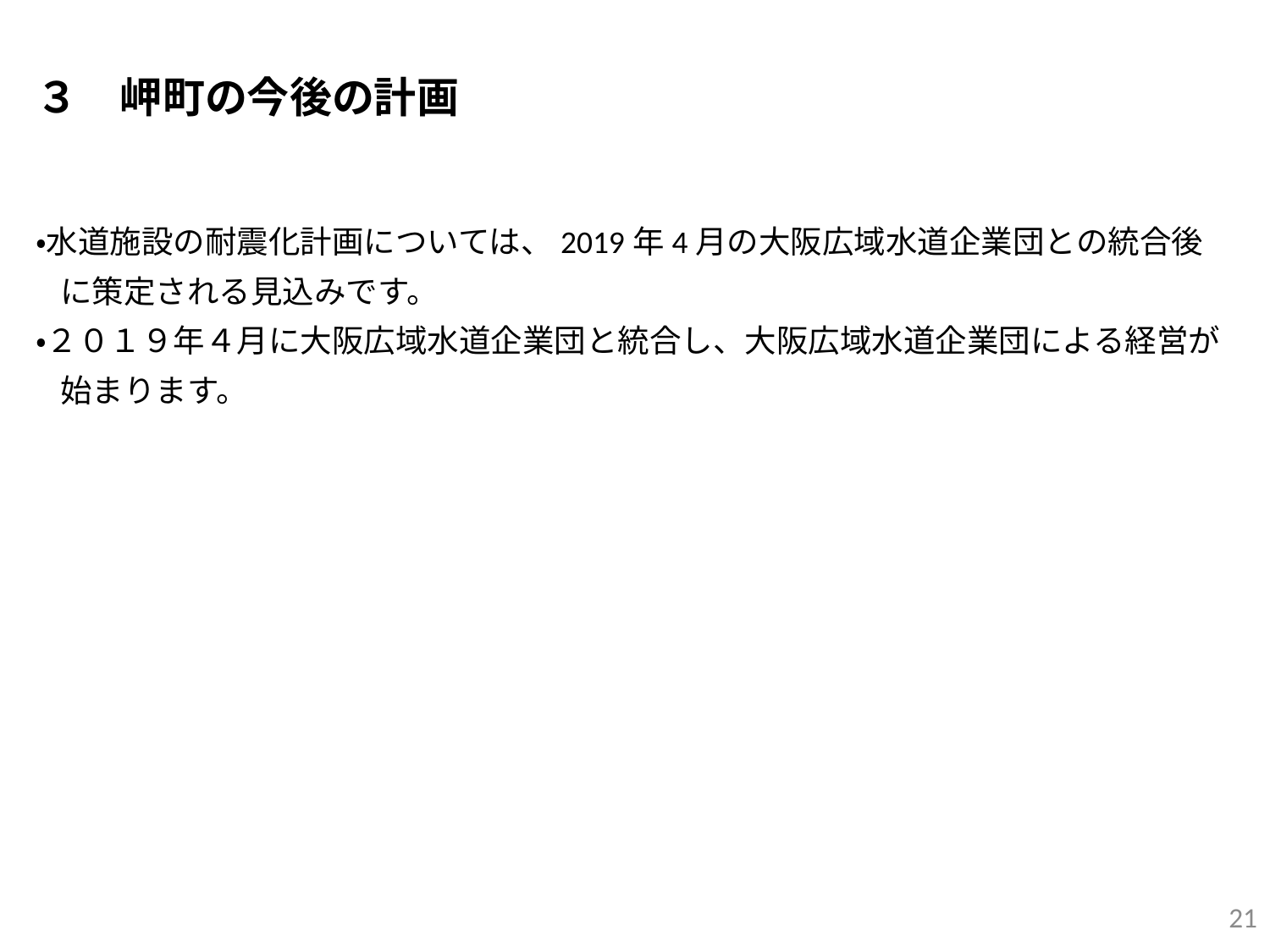

３　岬町の今後の計画

・水道施設の耐震化計画については、2019年4月の大阪広域水道企業団との統合後に策定される見込みです。
・２０１９年４月に大阪広域水道企業団と統合し、大阪広域水道企業団による経営が始まります。

21